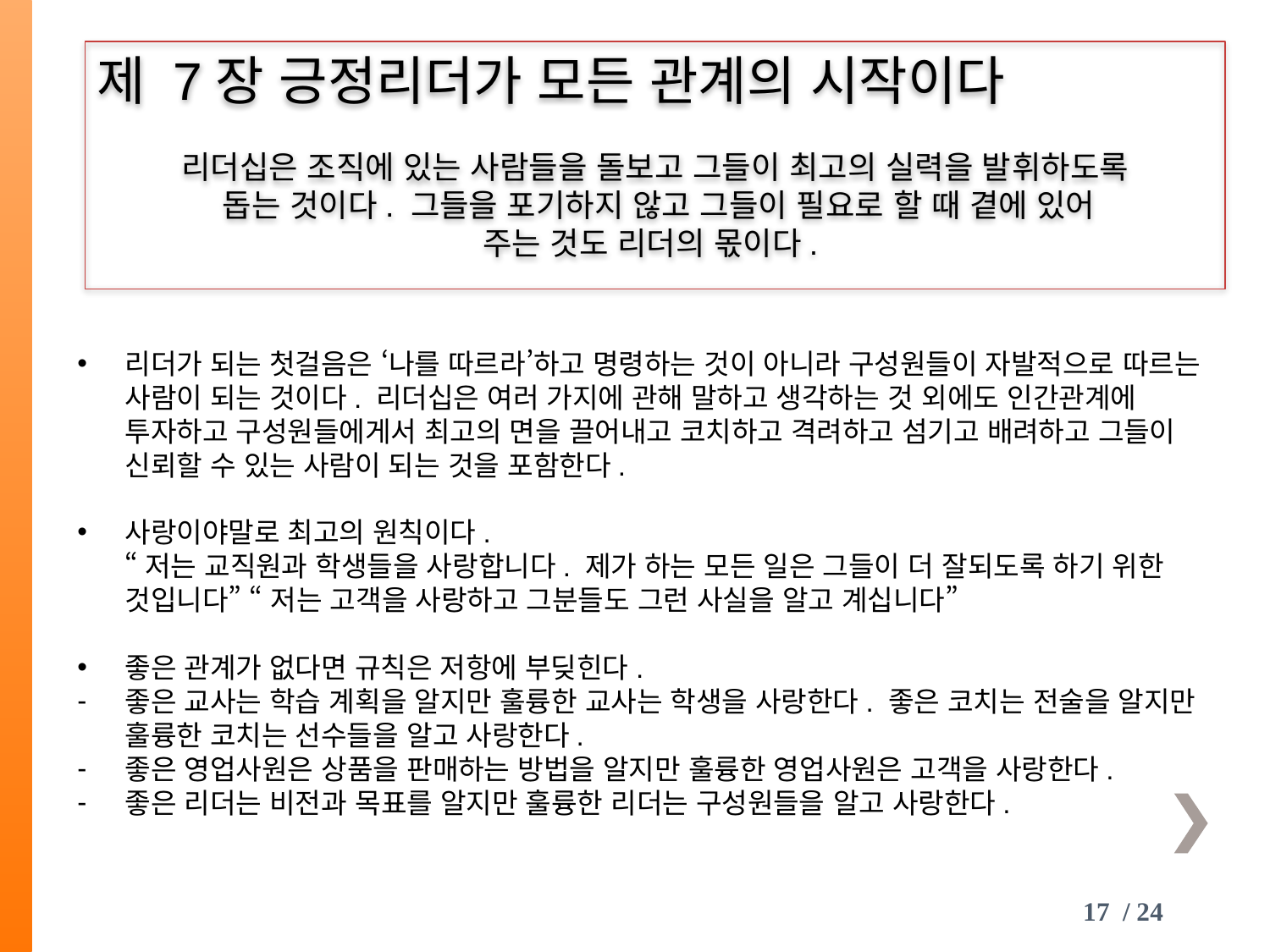

제 7장 긍정리더가 모든 관계의 시작이다

리더십은 조직에 있는 사람들을 돌보고 그들이 최고의 실력을 발휘하도록
 돕는 것이다. 그들을 포기하지 않고 그들이 필요로 할 때 곁에 있어
주는 것도 리더의 몫이다.

리더가 되는 첫걸음은 ‘나를 따르라’하고 명령하는 것이 아니라 구성원들이 자발적으로 따르는 사람이 되는 것이다. 리더십은 여러 가지에 관해 말하고 생각하는 것 외에도 인간관계에 투자하고 구성원들에게서 최고의 면을 끌어내고 코치하고 격려하고 섬기고 배려하고 그들이 신뢰할 수 있는 사람이 되는 것을 포함한다.

사랑이야말로 최고의 원칙이다.
	“저는 교직원과 학생들을 사랑합니다. 제가 하는 모든 일은 그들이 더 잘되도록 하기 위한 것입니다” “ 저는 고객을 사랑하고 그분들도 그런 사실을 알고 계십니다”

좋은 관계가 없다면 규칙은 저항에 부딪힌다.
좋은 교사는 학습 계획을 알지만 훌륭한 교사는 학생을 사랑한다. 좋은 코치는 전술을 알지만 훌륭한 코치는 선수들을 알고 사랑한다.
좋은 영업사원은 상품을 판매하는 방법을 알지만 훌륭한 영업사원은 고객을 사랑한다.
좋은 리더는 비전과 목표를 알지만 훌륭한 리더는 구성원들을 알고 사랑한다.
17  / 24